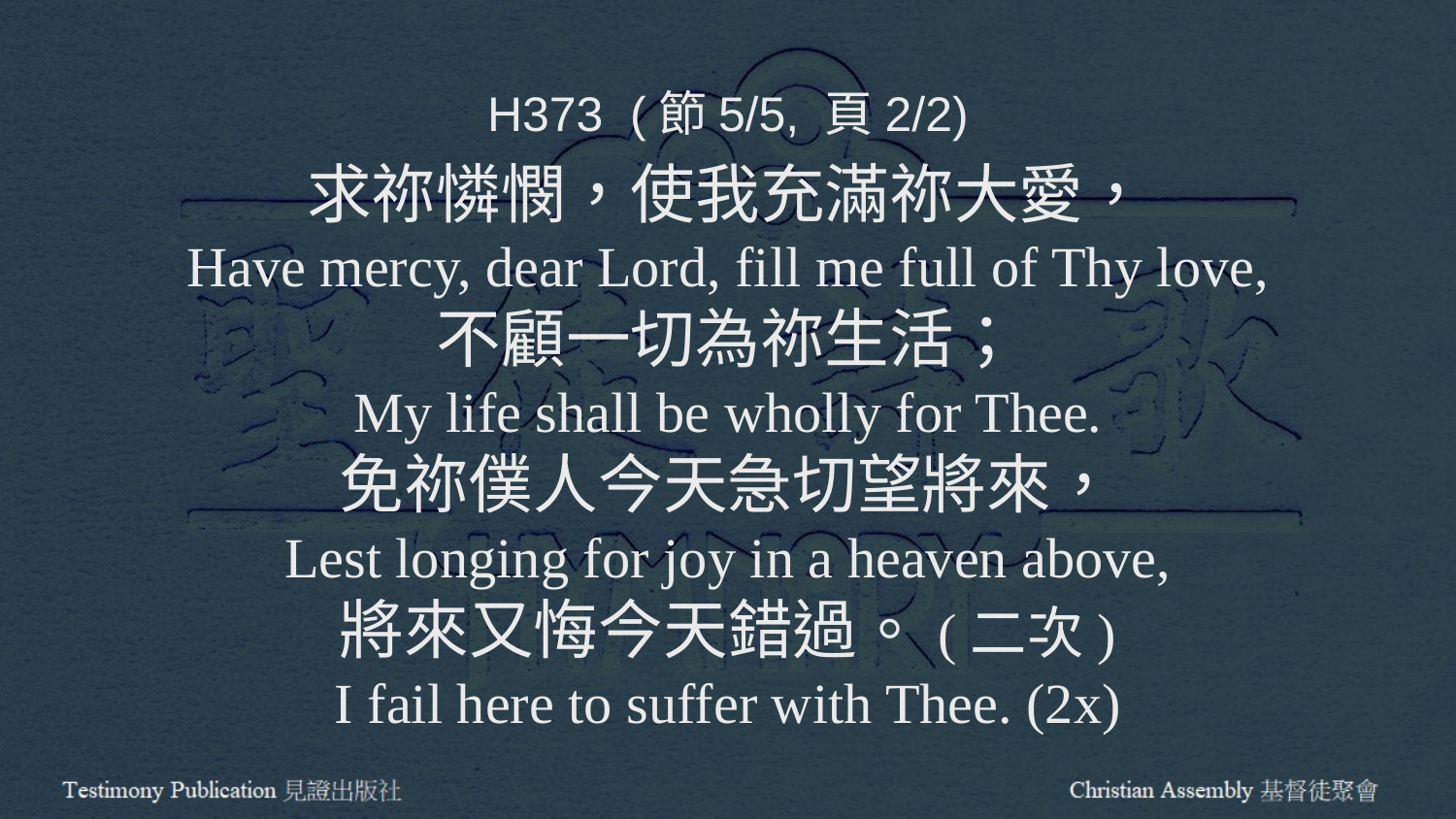

H373  (節5/5, 頁2/2)
求祢憐憫，使我充滿祢大愛，
Have mercy, dear Lord, fill me full of Thy love,
不顧一切為祢生活；
My life shall be wholly for Thee.
免祢僕人今天急切望將來，
Lest longing for joy in a heaven above,
將來又悔今天錯過。(二次)
I fail here to suffer with Thee. (2x)